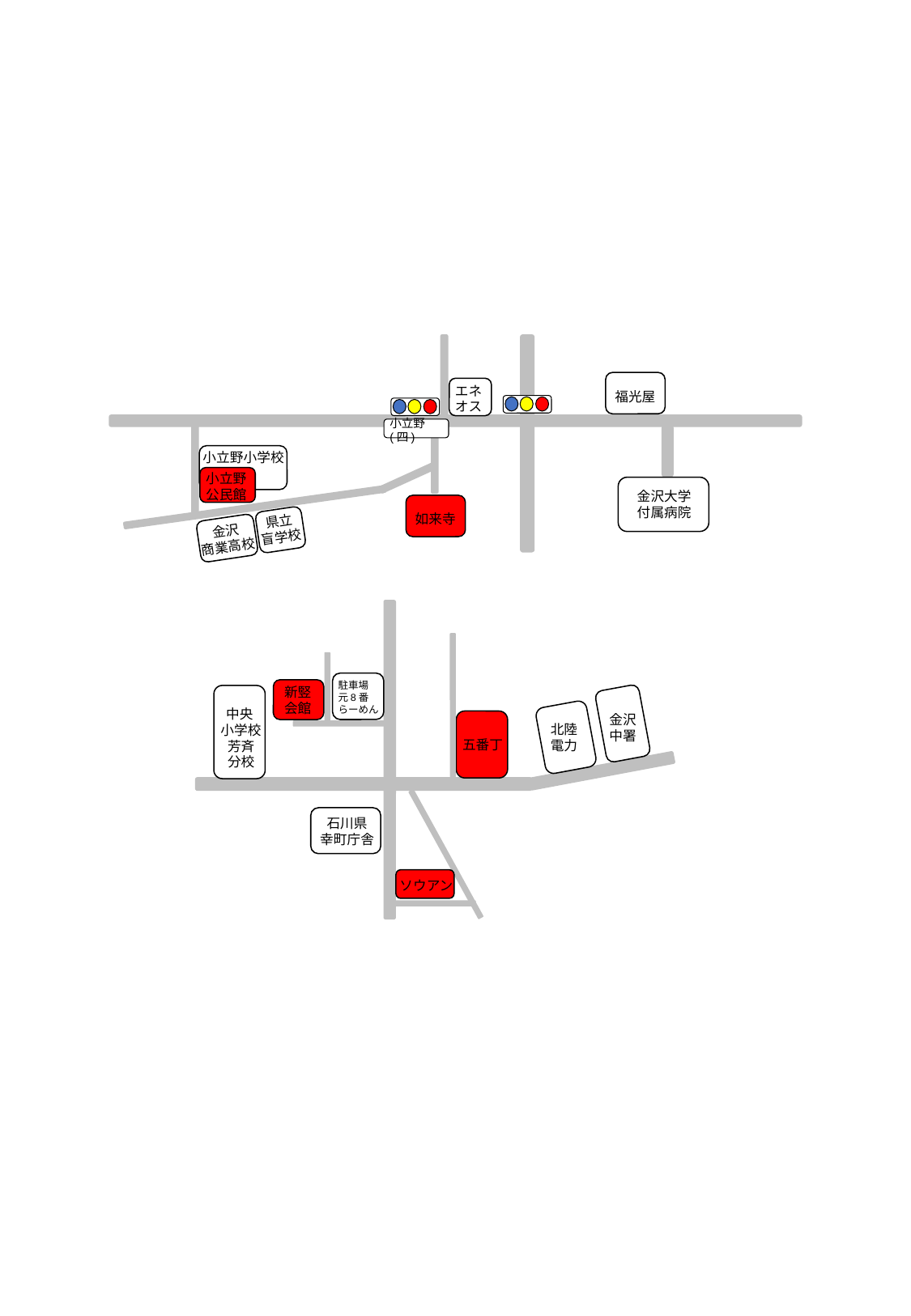

福光屋

エネ
オス

小立野(四)

小立野小学校

小立野
公民館

金沢大学
付属病院

如来寺

県立
盲学校

金沢
商業高校

駐車場
元8番らーめん
新竪
会館

中央
小学校
芳斉
分校

金沢
中署

北陸
電力

五番丁

石川県
幸町庁舎

ソウアン